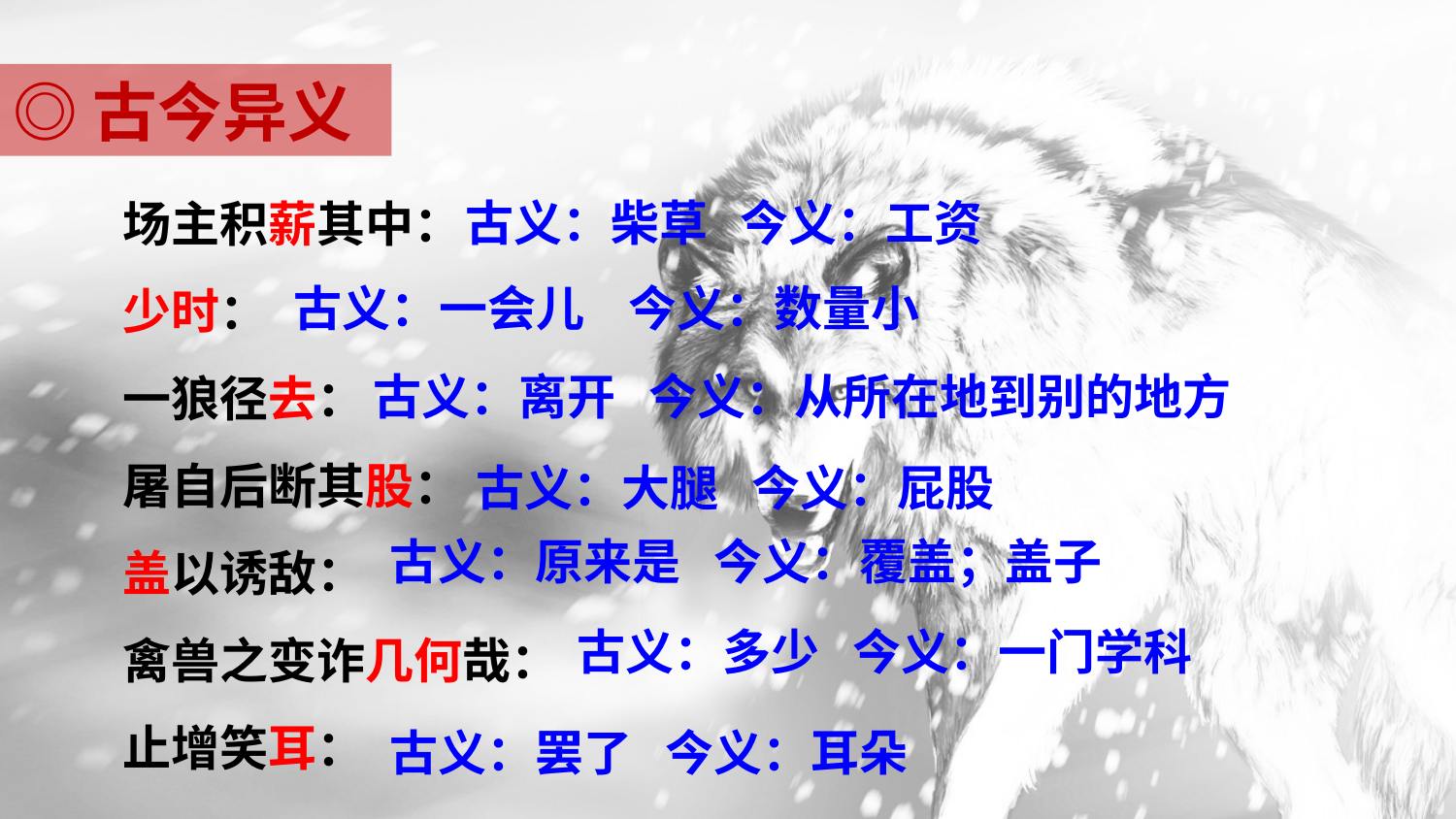

◎古今异义
场主积薪其中：
少时：
一狼径去：
屠自后断其股：
盖以诱敌：
禽兽之变诈几何哉：
止增笑耳：
古义：柴草   今义：工资
古义：一会儿    今义：数量小
古义：离开   今义：从所在地到别的地方
古义：大腿   今义：屁股
古义：原来是   今义：覆盖；盖子
古义：多少   今义：一门学科
古义：罢了   今义：耳朵